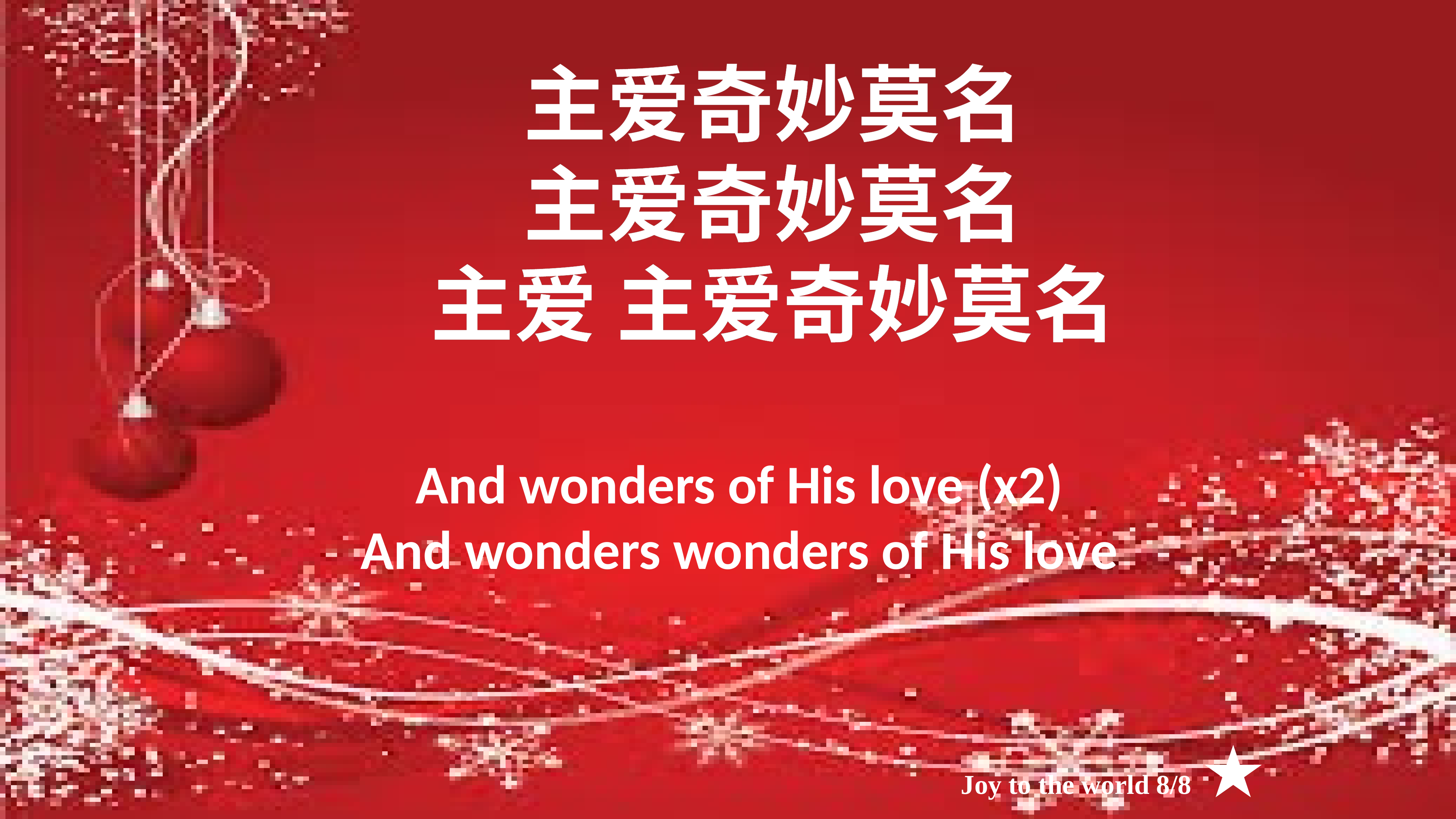

主爱奇妙莫名
主爱奇妙莫名
主爱 主爱奇妙莫名
And wonders of His love (x2)
And wonders wonders of His love

Joy to the world 8/8